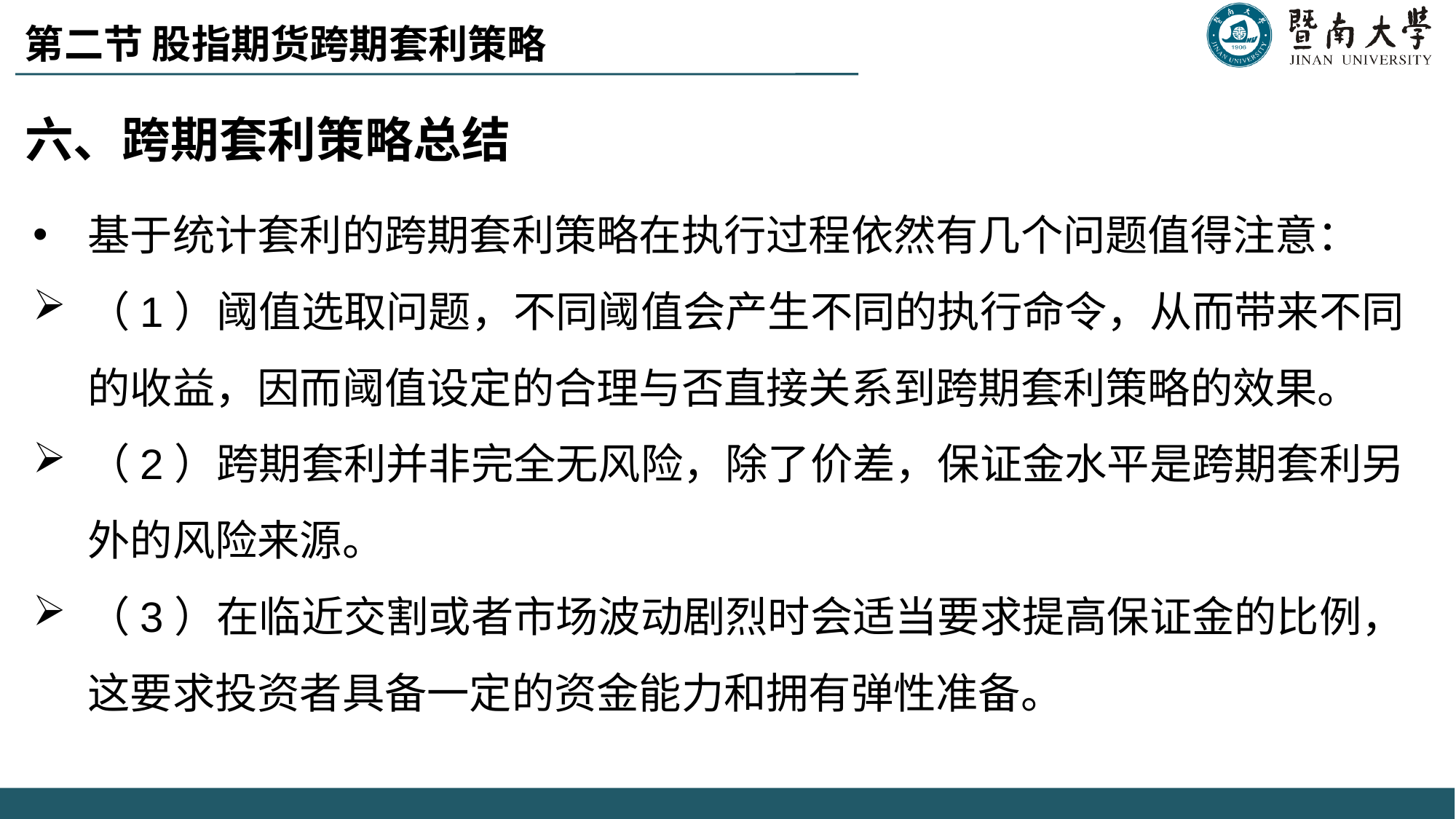

第二节 股指期货跨期套利策略
# 六、跨期套利策略总结
基于统计套利的跨期套利策略在执行过程依然有几个问题值得注意：
（1）阈值选取问题，不同阈值会产生不同的执行命令，从而带来不同的收益，因而阈值设定的合理与否直接关系到跨期套利策略的效果。
（2）跨期套利并非完全无风险，除了价差，保证金水平是跨期套利另外的风险来源。
（3）在临近交割或者市场波动剧烈时会适当要求提高保证金的比例，这要求投资者具备一定的资金能力和拥有弹性准备。